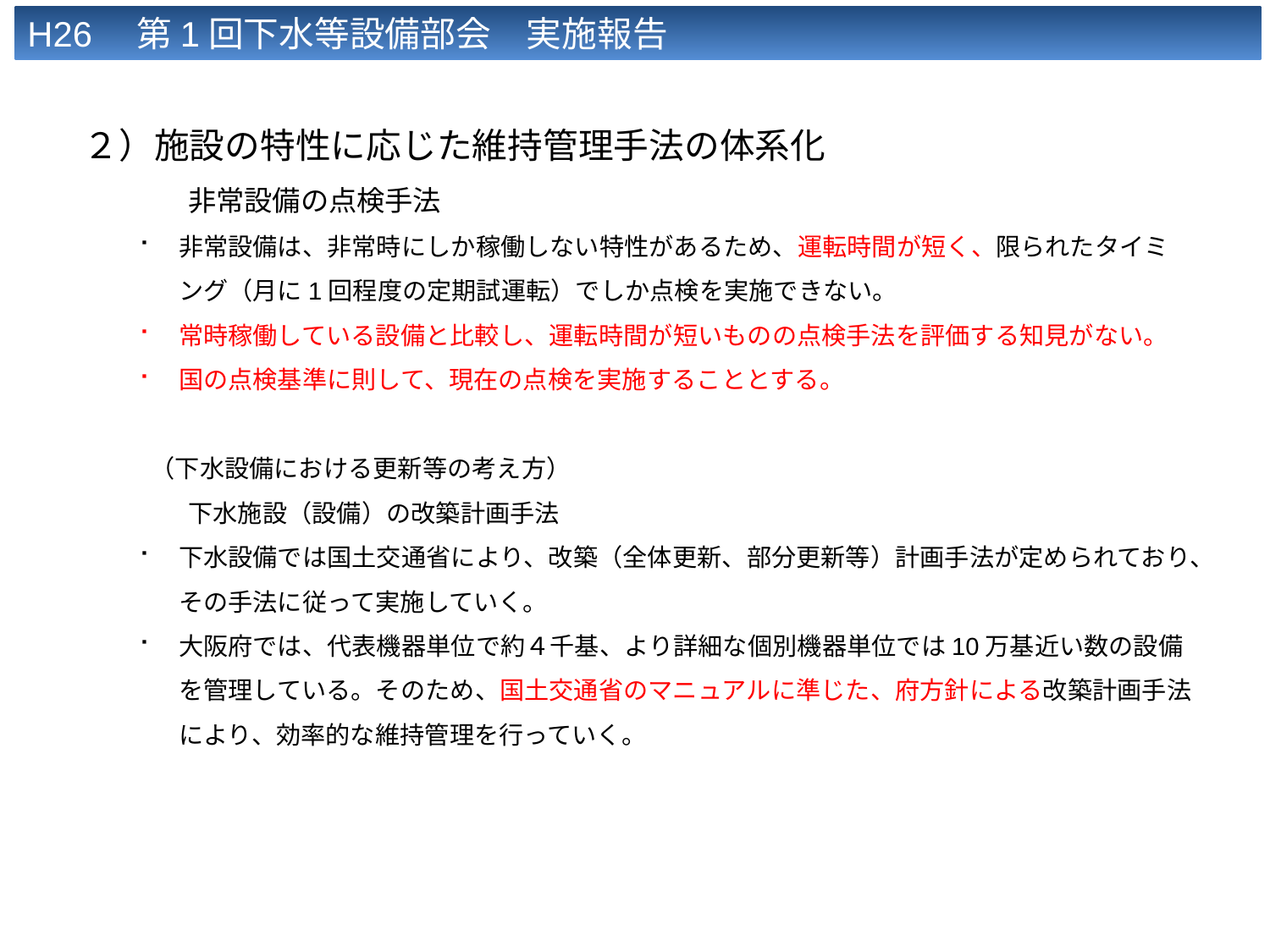

H26　第1回下水等設備部会　実施報告
２）施設の特性に応じた維持管理手法の体系化
　　非常設備の点検手法
非常設備は、非常時にしか稼働しない特性があるため、運転時間が短く、限られたタイミング（月に1回程度の定期試運転）でしか点検を実施できない。
常時稼働している設備と比較し、運転時間が短いものの点検手法を評価する知見がない。
国の点検基準に則して、現在の点検を実施することとする。

 （下水設備における更新等の考え方）
　　下水施設（設備）の改築計画手法
下水設備では国土交通省により、改築（全体更新、部分更新等）計画手法が定められており、その手法に従って実施していく。
大阪府では、代表機器単位で約４千基、より詳細な個別機器単位では10万基近い数の設備を管理している。そのため、国土交通省のマニュアルに準じた、府方針による改築計画手法により、効率的な維持管理を行っていく。